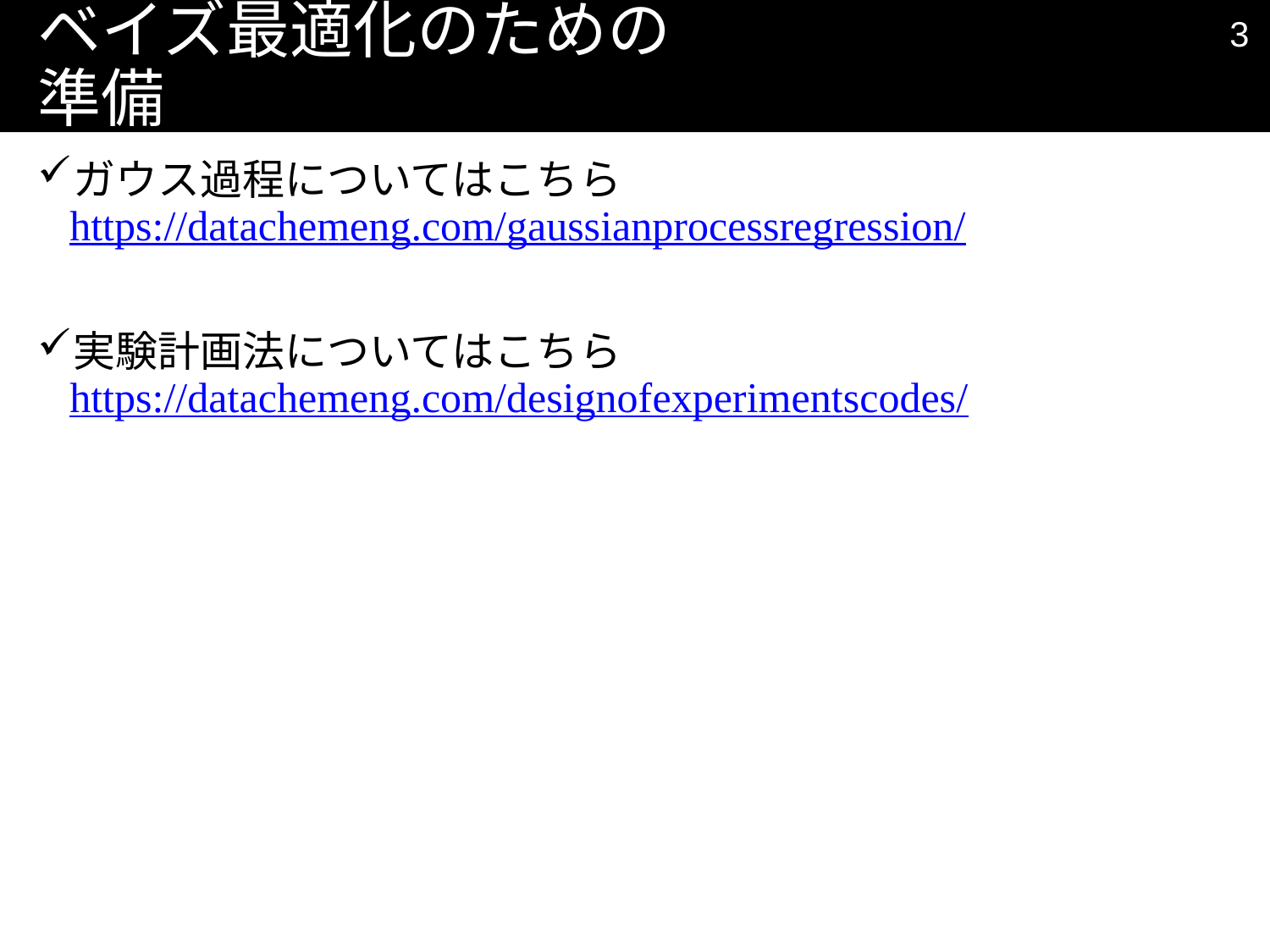

3
# ベイズ最適化のための準備
ガウス過程についてはこちら
https://datachemeng.com/gaussianprocessregression/

実験計画法についてはこちら
https://datachemeng.com/designofexperimentscodes/